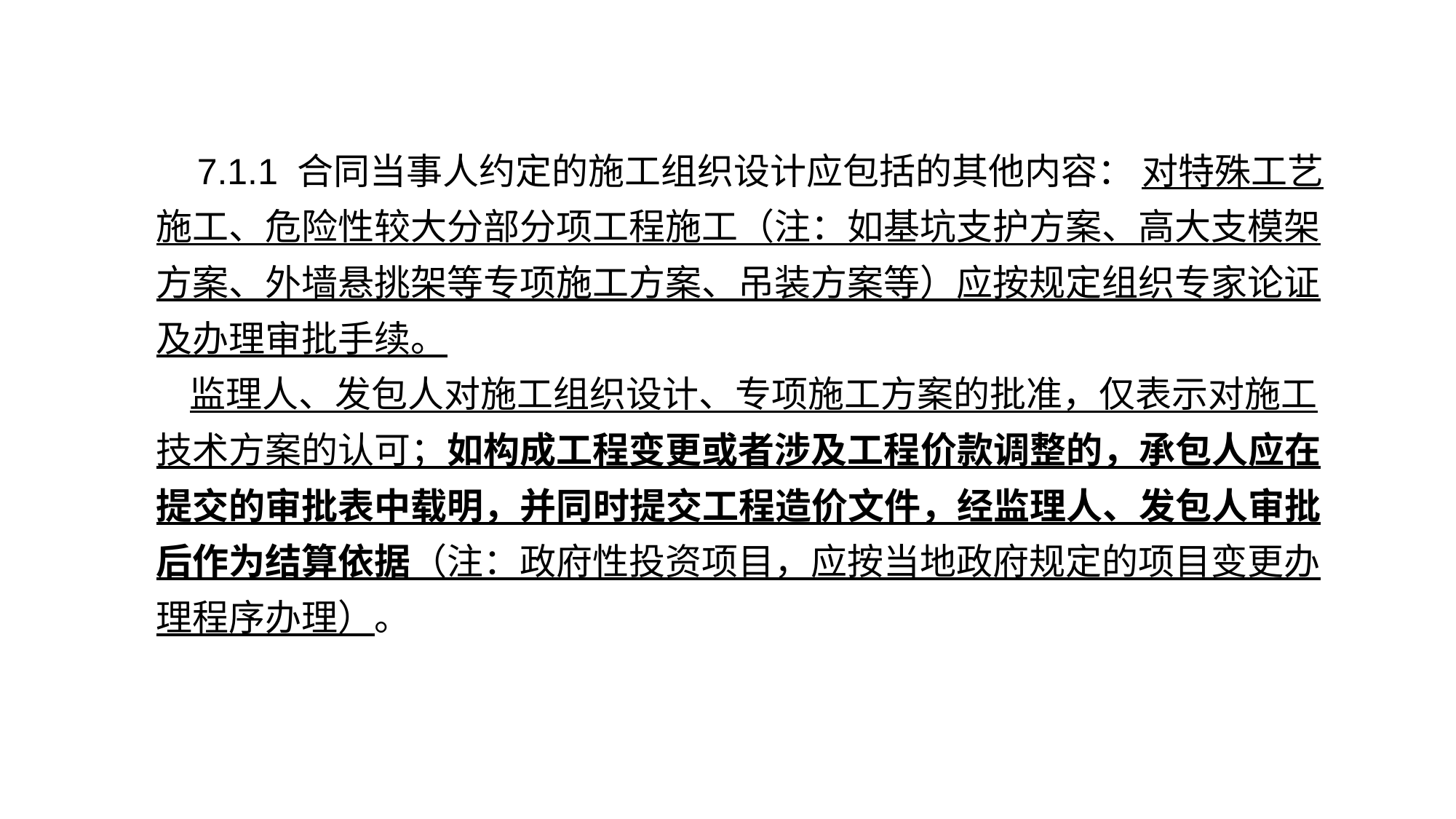

7.1.1 合同当事人约定的施工组织设计应包括的其他内容： 对特殊工艺施工、危险性较大分部分项工程施工（注：如基坑支护方案、高大支模架方案、外墙悬挑架等专项施工方案、吊装方案等）应按规定组织专家论证及办理审批手续。
   监理人、发包人对施工组织设计、专项施工方案的批准，仅表示对施工技术方案的认可；如构成工程变更或者涉及工程价款调整的，承包人应在提交的审批表中载明，并同时提交工程造价文件，经监理人、发包人审批后作为结算依据（注：政府性投资项目，应按当地政府规定的项目变更办理程序办理）。